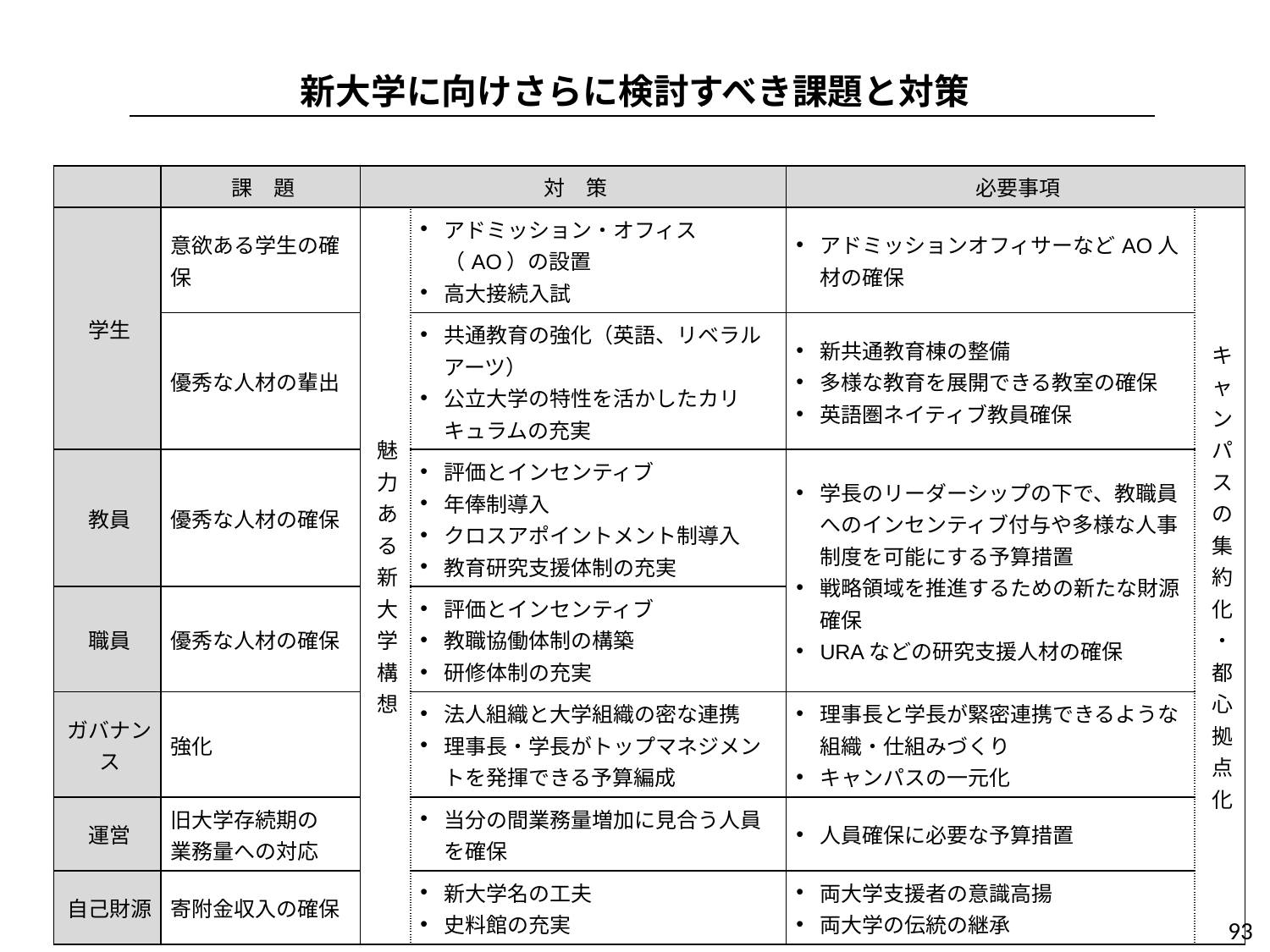

# 新大学に向けさらに検討すべき課題と対策
|  | 課　題 | 対　策 |  | 必要事項 |  |
| --- | --- | --- | --- | --- | --- |
| 学生 | 意欲ある学生の確保 | 魅力ある新大学構想 | アドミッション・オフィス（AO）の設置 高大接続入試 | アドミッションオフィサーなどAO人材の確保 | キャンパスの集約化・都心拠点化 |
|  | 優秀な人材の輩出 |  | 共通教育の強化（英語、リベラルアーツ） 公立大学の特性を活かしたカリキュラムの充実 | 新共通教育棟の整備 多様な教育を展開できる教室の確保 英語圏ネイティブ教員確保 |  |
| 教員 | 優秀な人材の確保 |  | 評価とインセンティブ 年俸制導入 クロスアポイントメント制導入 教育研究支援体制の充実 | 学長のリーダーシップの下で、教職員へのインセンティブ付与や多様な人事制度を可能にする予算措置 戦略領域を推進するための新たな財源確保 URAなどの研究支援人材の確保 |  |
| 職員 | 優秀な人材の確保 |  | 評価とインセンティブ 教職協働体制の構築 研修体制の充実 |  |  |
| ガバナンス | 強化 |  | 法人組織と大学組織の密な連携 理事長・学長がトップマネジメントを発揮できる予算編成 | 理事長と学長が緊密連携できるような組織・仕組みづくり キャンパスの一元化 |  |
| 運営 | 旧大学存続期の 業務量への対応 |  | 当分の間業務量増加に見合う人員を確保 | 人員確保に必要な予算措置 |  |
| 自己財源 | 寄附金収入の確保 |  | 新大学名の工夫 史料館の充実 | 両大学支援者の意識高揚 両大学の伝統の継承 |  |
93